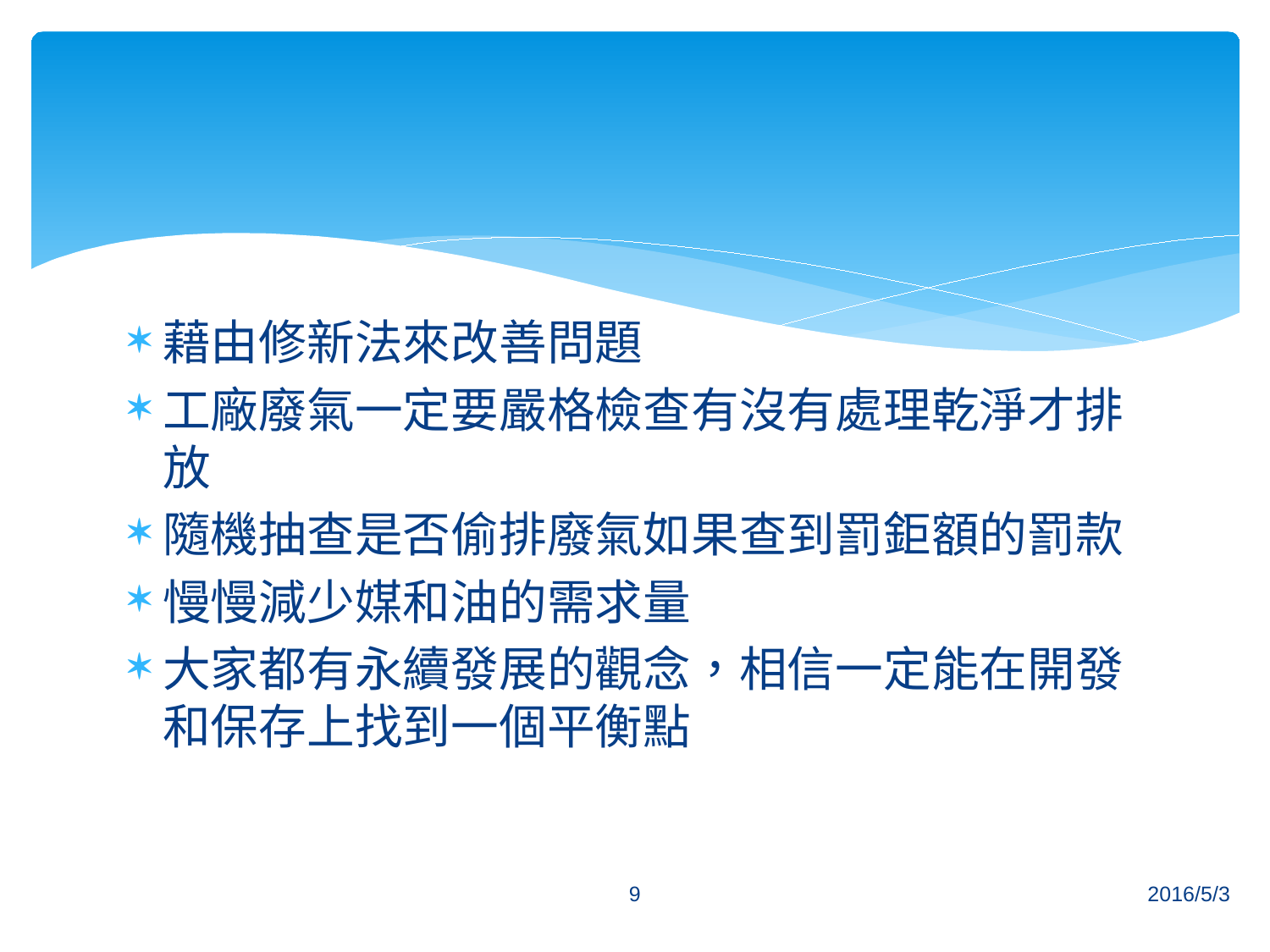

藉由修新法來改善問題
工廠廢氣一定要嚴格檢查有沒有處理乾淨才排放
隨機抽查是否偷排廢氣如果查到罰鉅額的罰款
慢慢減少媒和油的需求量
大家都有永續發展的觀念，相信一定能在開發和保存上找到一個平衡點

9
2016/5/3